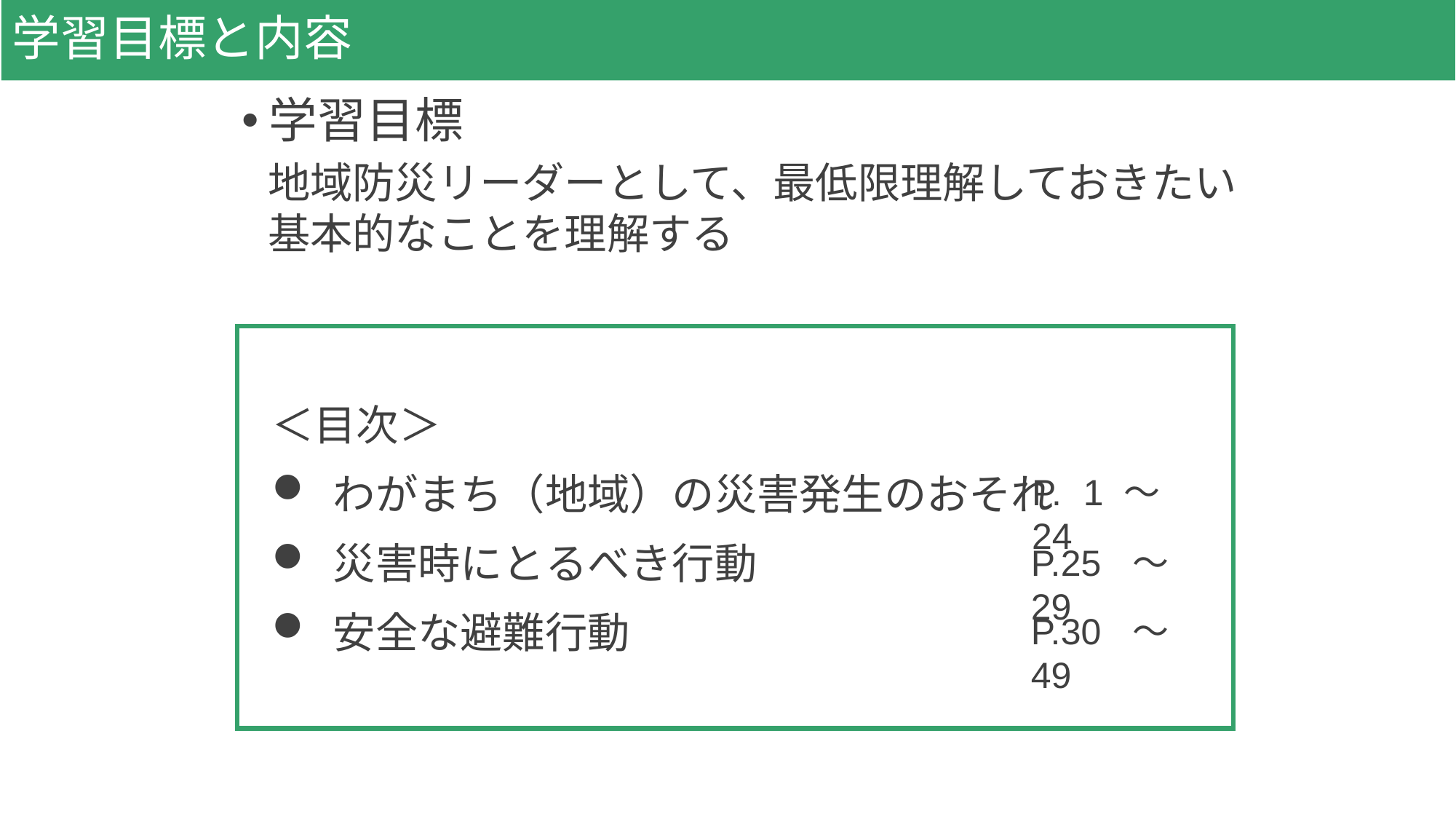

# 学習目標と内容
学習目標

地域防災リーダーとして、最低限理解しておきたい基本的なことを理解する
＜目次＞
わがまち（地域）の災害発生のおそれ
災害時にとるべき行動
安全な避難行動
P. 1～24
P.25～29
P.30～49